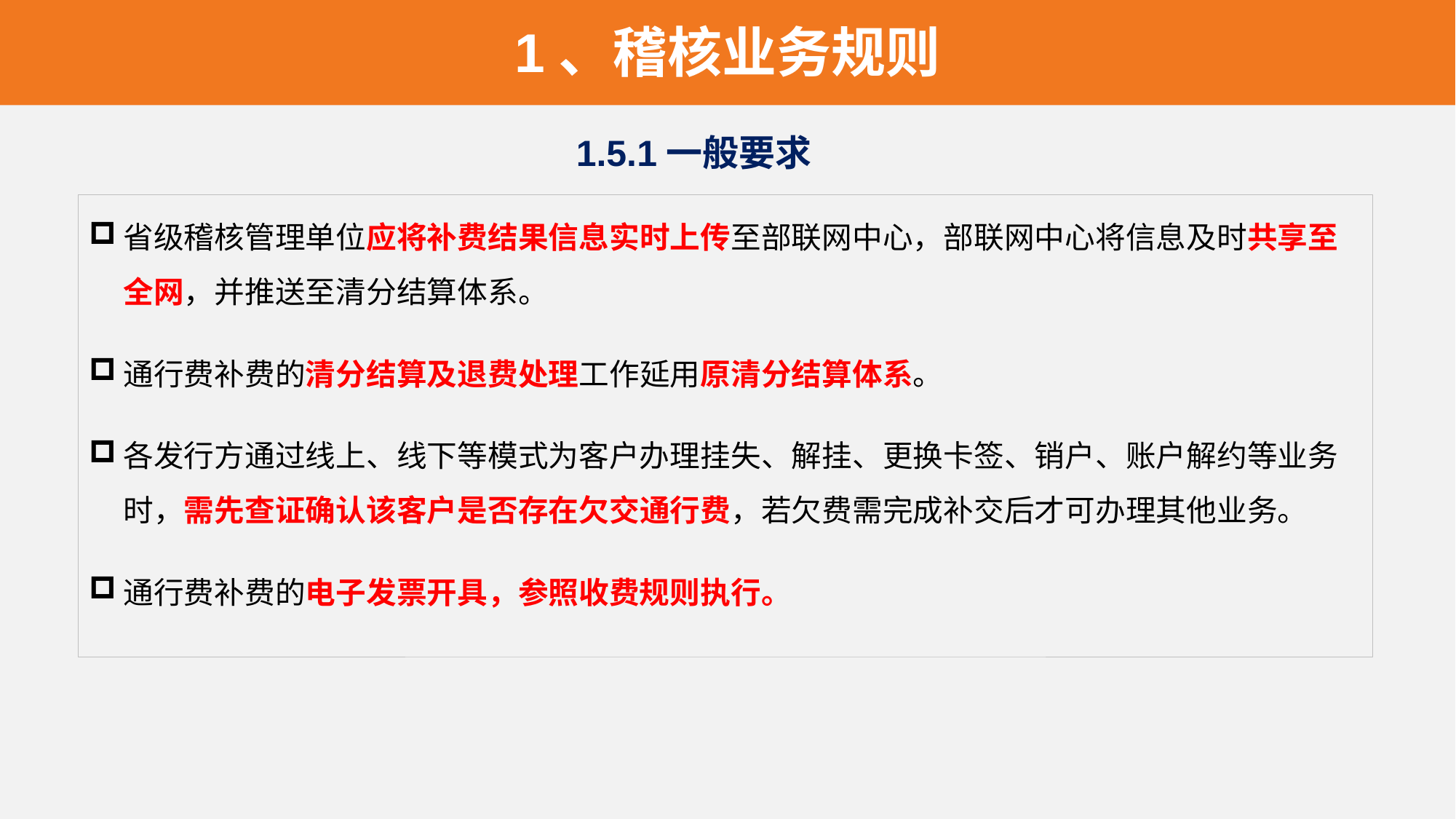

1、稽核业务规则
1.5.1一般要求
省级稽核管理单位应将补费结果信息实时上传至部联网中心，部联网中心将信息及时共享至全网，并推送至清分结算体系。
通行费补费的清分结算及退费处理工作延用原清分结算体系。
各发行方通过线上、线下等模式为客户办理挂失、解挂、更换卡签、销户、账户解约等业务时，需先查证确认该客户是否存在欠交通行费，若欠费需完成补交后才可办理其他业务。
通行费补费的电子发票开具，参照收费规则执行。